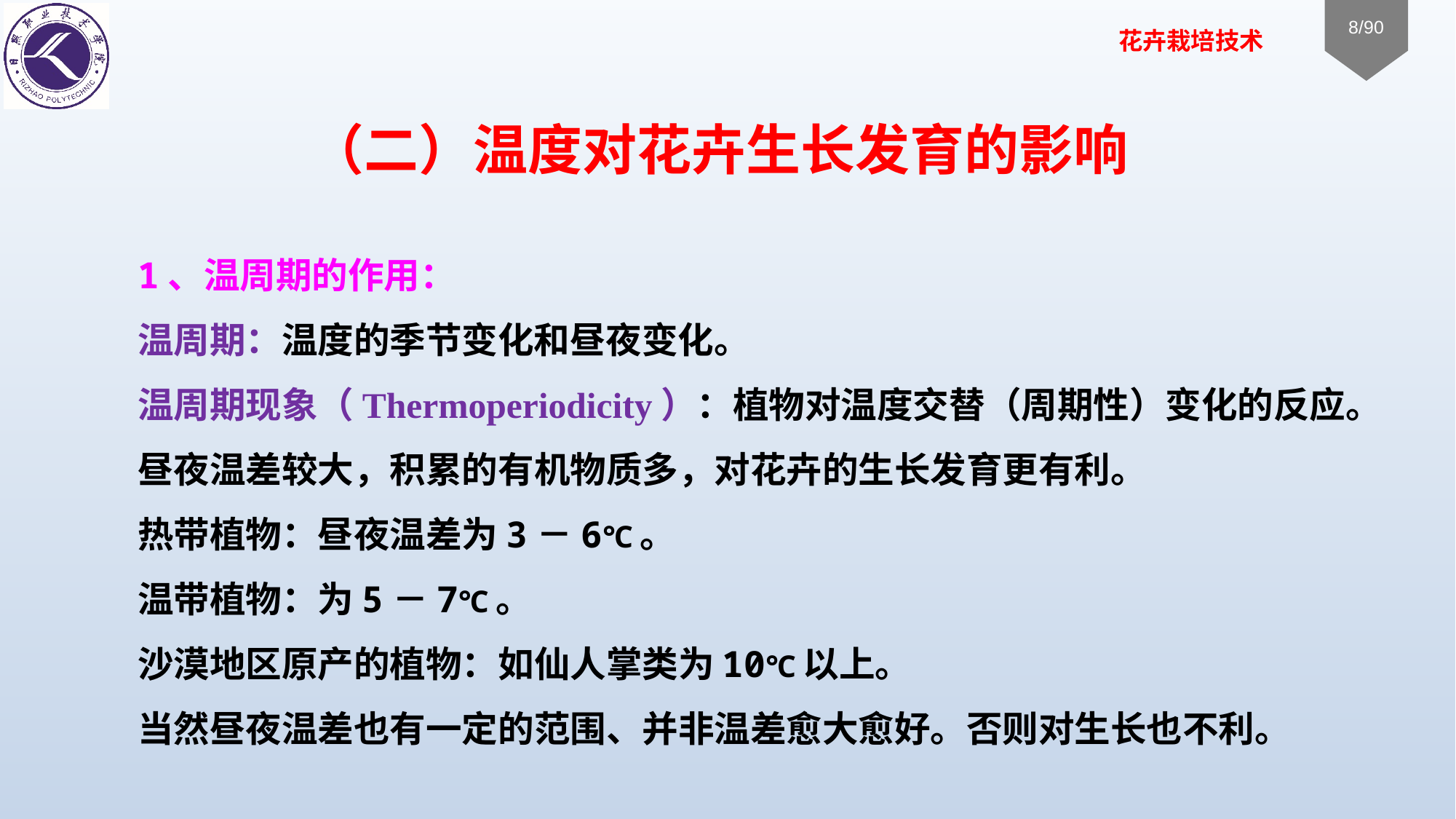

# （二）温度对花卉生长发育的影响
1、温周期的作用：
温周期：温度的季节变化和昼夜变化。
温周期现象（Thermoperiodicity）：植物对温度交替（周期性）变化的反应。
昼夜温差较大，积累的有机物质多，对花卉的生长发育更有利。
热带植物：昼夜温差为3－6℃。
温带植物：为5－7℃。
沙漠地区原产的植物：如仙人掌类为10℃以上。
当然昼夜温差也有一定的范围、并非温差愈大愈好。否则对生长也不利。